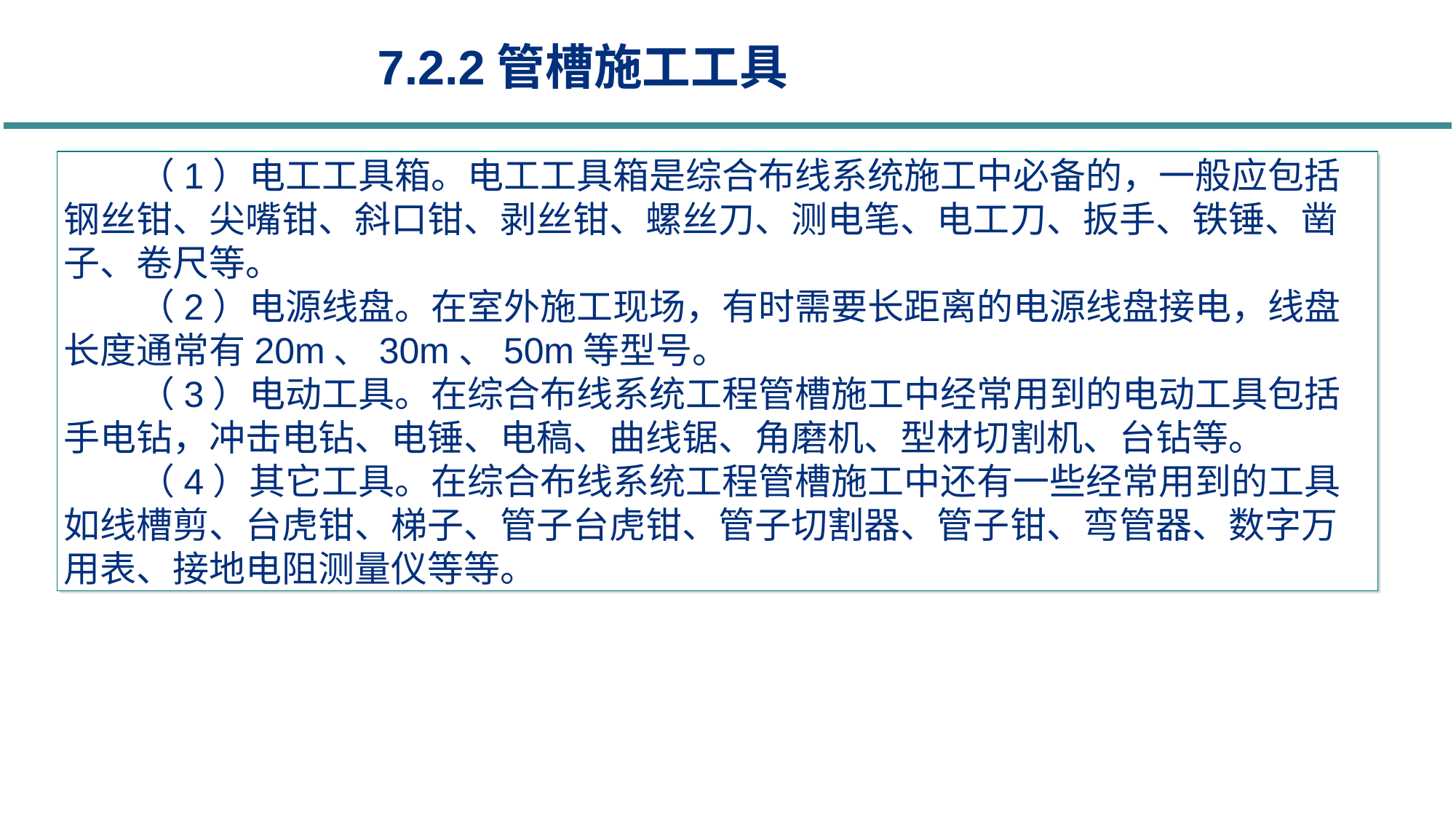

7.2.2管槽施工工具
（1）电工工具箱。电工工具箱是综合布线系统施工中必备的，一般应包括钢丝钳、尖嘴钳、斜口钳、剥丝钳、螺丝刀、测电笔、电工刀、扳手、铁锤、凿子、卷尺等。
（2）电源线盘。在室外施工现场，有时需要长距离的电源线盘接电，线盘长度通常有20m、30m、50m等型号。
（3）电动工具。在综合布线系统工程管槽施工中经常用到的电动工具包括手电钻，冲击电钻、电锤、电稿、曲线锯、角磨机、型材切割机、台钻等。
（4）其它工具。在综合布线系统工程管槽施工中还有一些经常用到的工具如线槽剪、台虎钳、梯子、管子台虎钳、管子切割器、管子钳、弯管器、数字万用表、接地电阻测量仪等等。